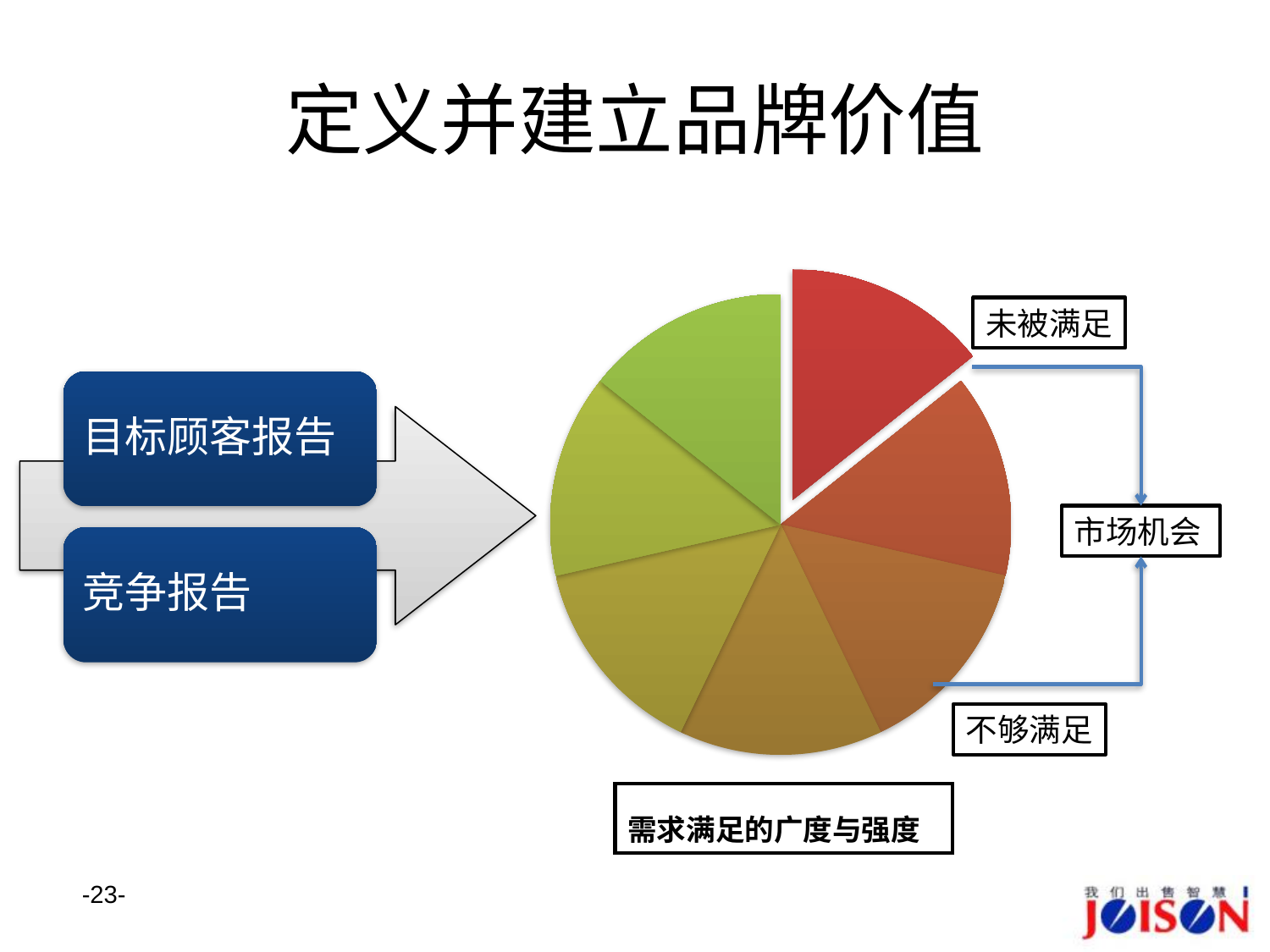

# 定义并建立品牌价值

未被满足
目标顾客报告
竞争报告

市场机会
不够满足
需求满足的广度与强度
23